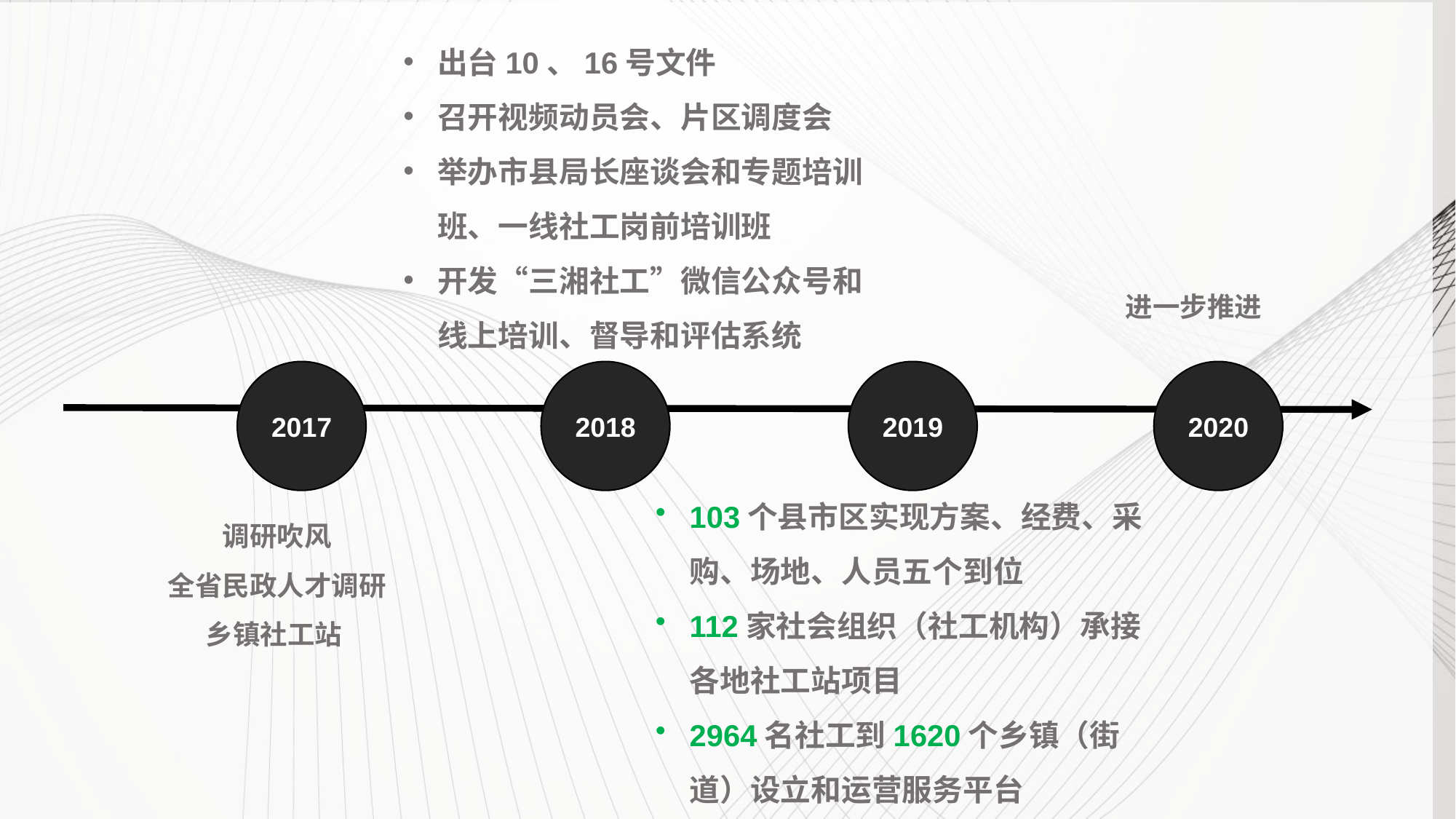

出台10、16号文件
召开视频动员会、片区调度会
举办市县局长座谈会和专题培训班、一线社工岗前培训班
开发“三湘社工”微信公众号和线上培训、督导和评估系统
进一步推进

2017
2018
2019
2020
103个县市区实现方案、经费、采购、场地、人员五个到位
112家社会组织（社工机构）承接各地社工站项目
2964名社工到1620个乡镇（街道）设立和运营服务平台

调研吹风
全省民政人才调研
乡镇社工站